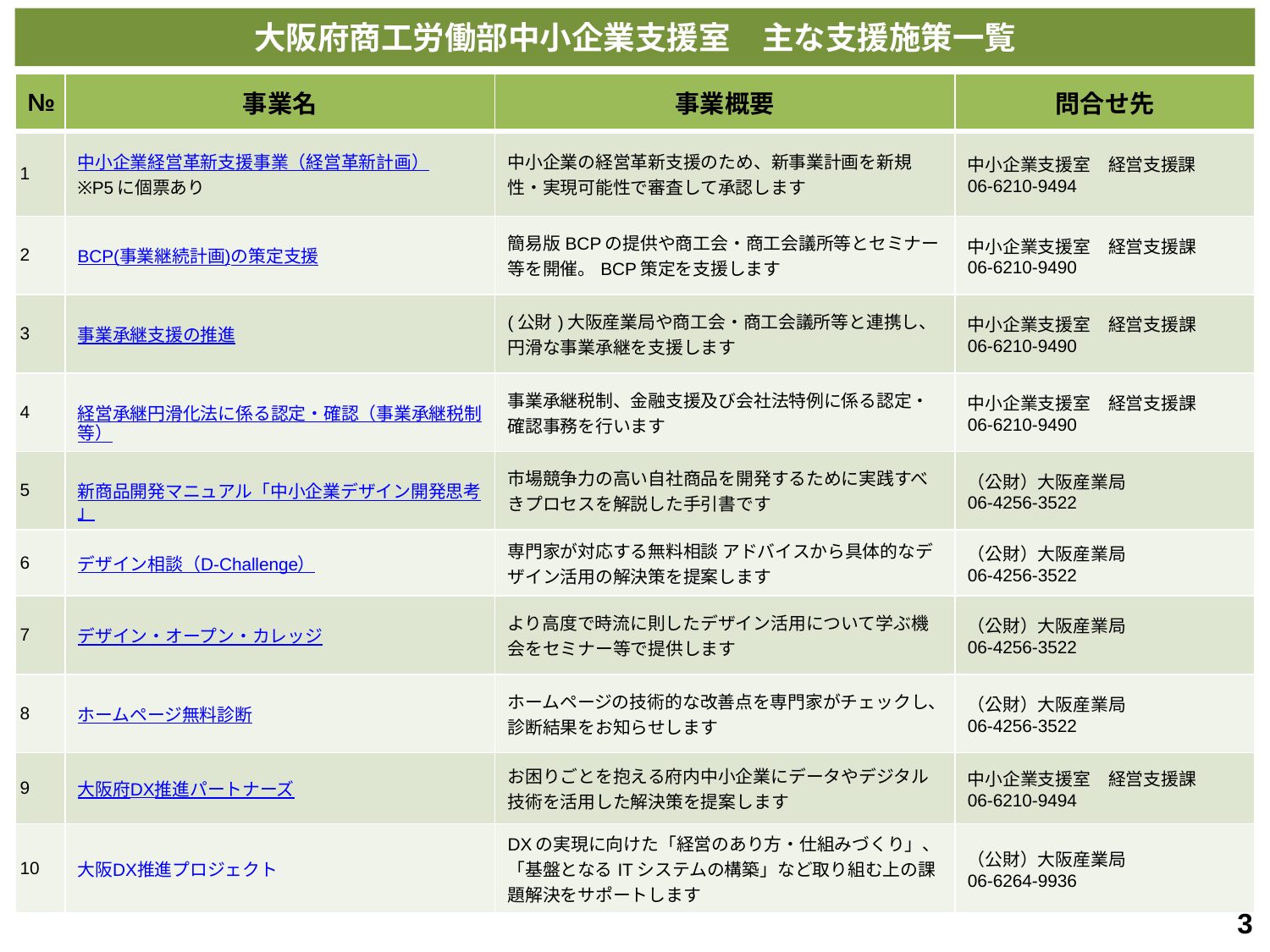

# 大阪府商工労働部中小企業支援室　主な支援施策一覧
| № | 事業名 | 事業概要 | 問合せ先 |
| --- | --- | --- | --- |
| 1 | 中小企業経営革新支援事業（経営革新計画） ※P5に個票あり | 中小企業の経営革新支援のため、新事業計画を新規性・実現可能性で審査して承認します | 中小企業支援室　経営支援課 06-6210-9494 |
| 2 | BCP(事業継続計画)の策定支援 | 簡易版BCPの提供や商工会・商工会議所等とセミナー等を開催。BCP策定を支援します | 中小企業支援室　経営支援課 06-6210-9490 |
| 3 | 事業承継支援の推進 | (公財)大阪産業局や商工会・商工会議所等と連携し、円滑な事業承継を支援します | 中小企業支援室　経営支援課 06-6210-9490 |
| 4 | 経営承継円滑化法に係る認定・確認（事業承継税制等） | 事業承継税制、金融支援及び会社法特例に係る認定・確認事務を行います | 中小企業支援室　経営支援課 06-6210-9490 |
| 5 | 新商品開発マニュアル「中小企業デザイン開発思考」 | 市場競争力の高い自社商品を開発するために実践すべきプロセスを解説した手引書です | （公財）大阪産業局 06-4256-3522 |
| 6 | デザイン相談（D-Challenge） | 専門家が対応する無料相談 アドバイスから具体的なデザイン活用の解決策を提案します | （公財）大阪産業局 06-4256-3522 |
| 7 | デザイン・オープン・カレッジ | より高度で時流に則したデザイン活用について学ぶ機会をセミナー等で提供します | （公財）大阪産業局 06-4256-3522 |
| 8 | ホームページ無料診断 | ホームページの技術的な改善点を専門家がチェックし、診断結果をお知らせします | （公財）大阪産業局 06-4256-3522 |
| 9 | 大阪府DX推進パートナーズ | お困りごとを抱える府内中小企業にデータやデジタル技術を活用した解決策を提案します | 中小企業支援室　経営支援課 06-6210-9494 |
| 10 | 大阪DX推進プロジェクト | DXの実現に向けた「経営のあり方・仕組みづくり」、「基盤となるITシステムの構築」など取り組む上の課題解決をサポートします | （公財）大阪産業局 06-6264-9936 |
3